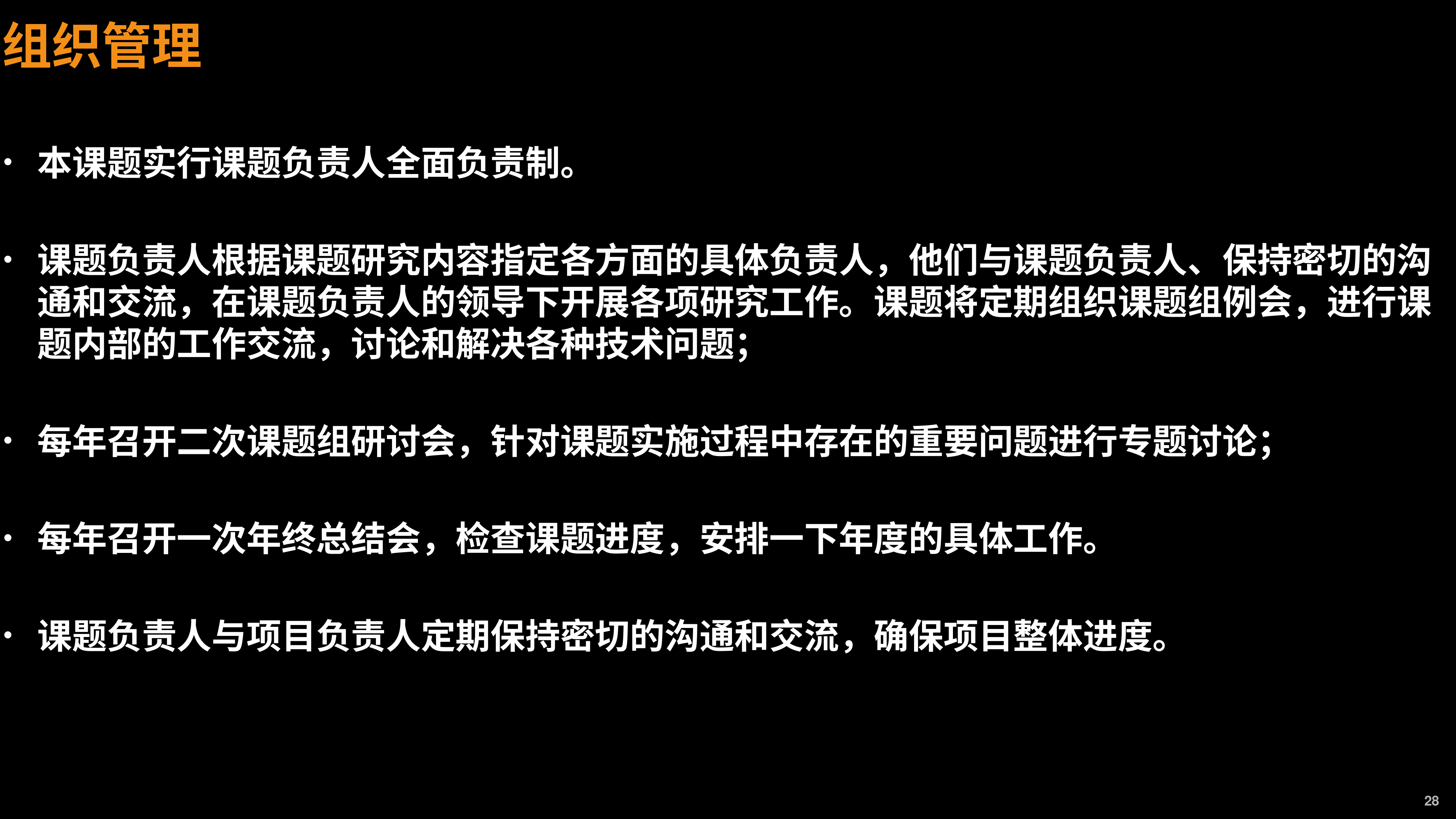

# 组织管理
本课题实行课题负责人全面负责制。

课题负责人根据课题研究内容指定各方面的具体负责人，他们与课题负责人、保持密切的沟通和交流，在课题负责人的领导下开展各项研究工作。课题将定期组织课题组例会，进行课题内部的工作交流，讨论和解决各种技术问题；

每年召开二次课题组研讨会，针对课题实施过程中存在的重要问题进行专题讨论；

每年召开一次年终总结会，检查课题进度，安排一下年度的具体工作。

课题负责人与项目负责人定期保持密切的沟通和交流，确保项目整体进度。
28